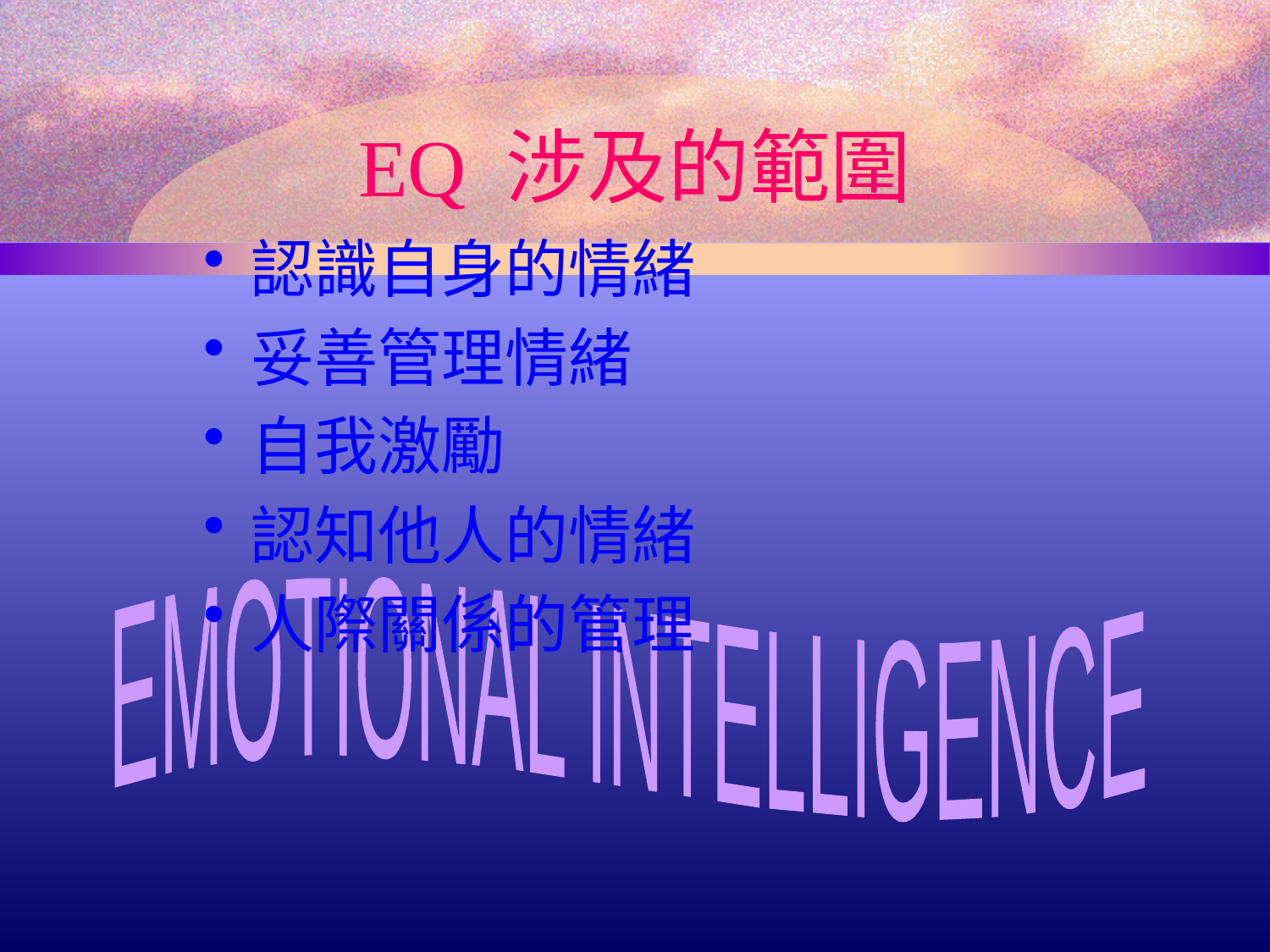

# EQ 涉及的範圍
認識自身的情緒
妥善管理情緒
自我激勵
認知他人的情緒
人際關係的管理

EMOTIONAL INTELLIGENCE